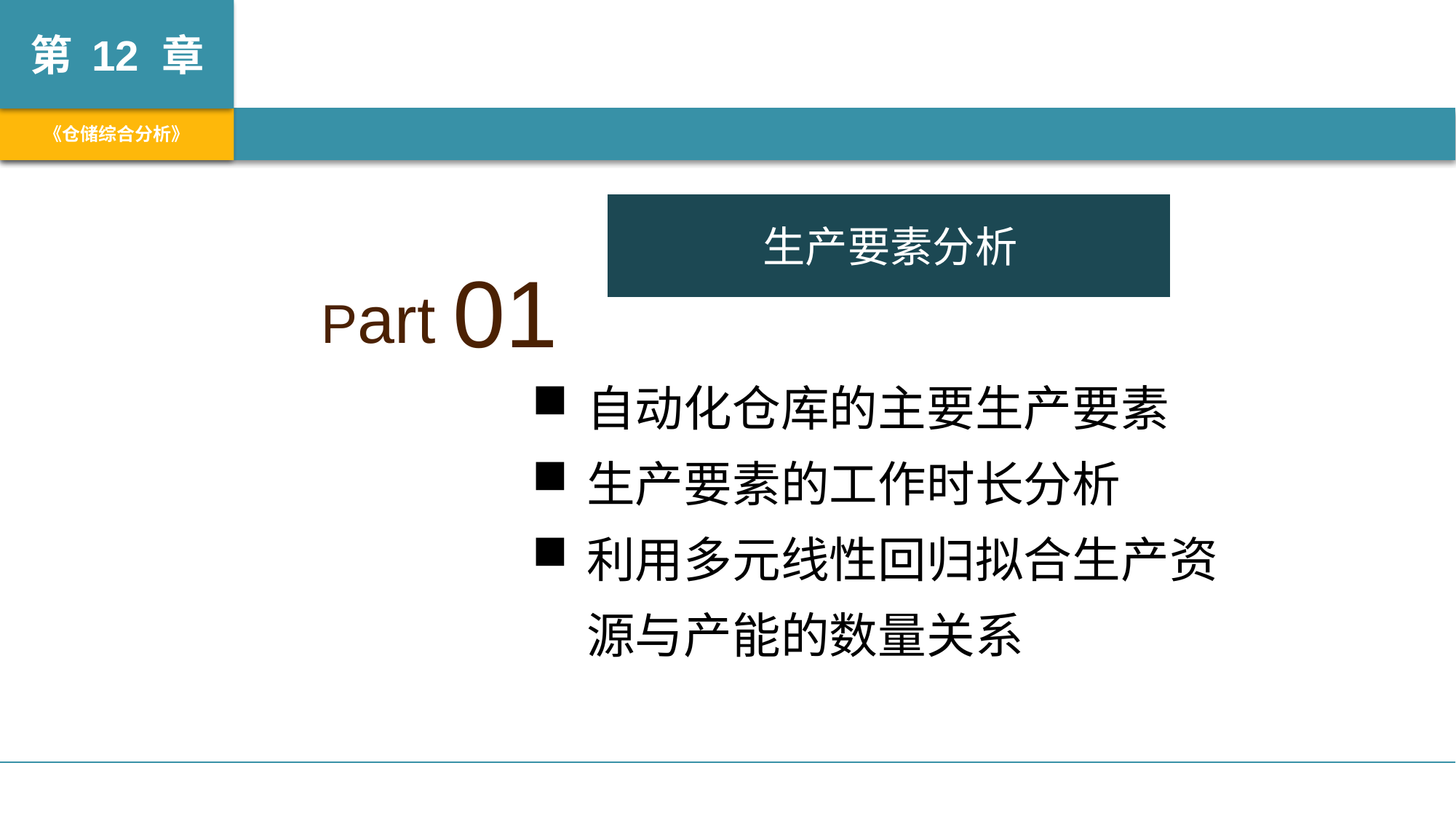

Part 01

生产要素分析
自动化仓库的主要生产要素
生产要素的工作时长分析
利用多元线性回归拟合生产资源与产能的数量关系